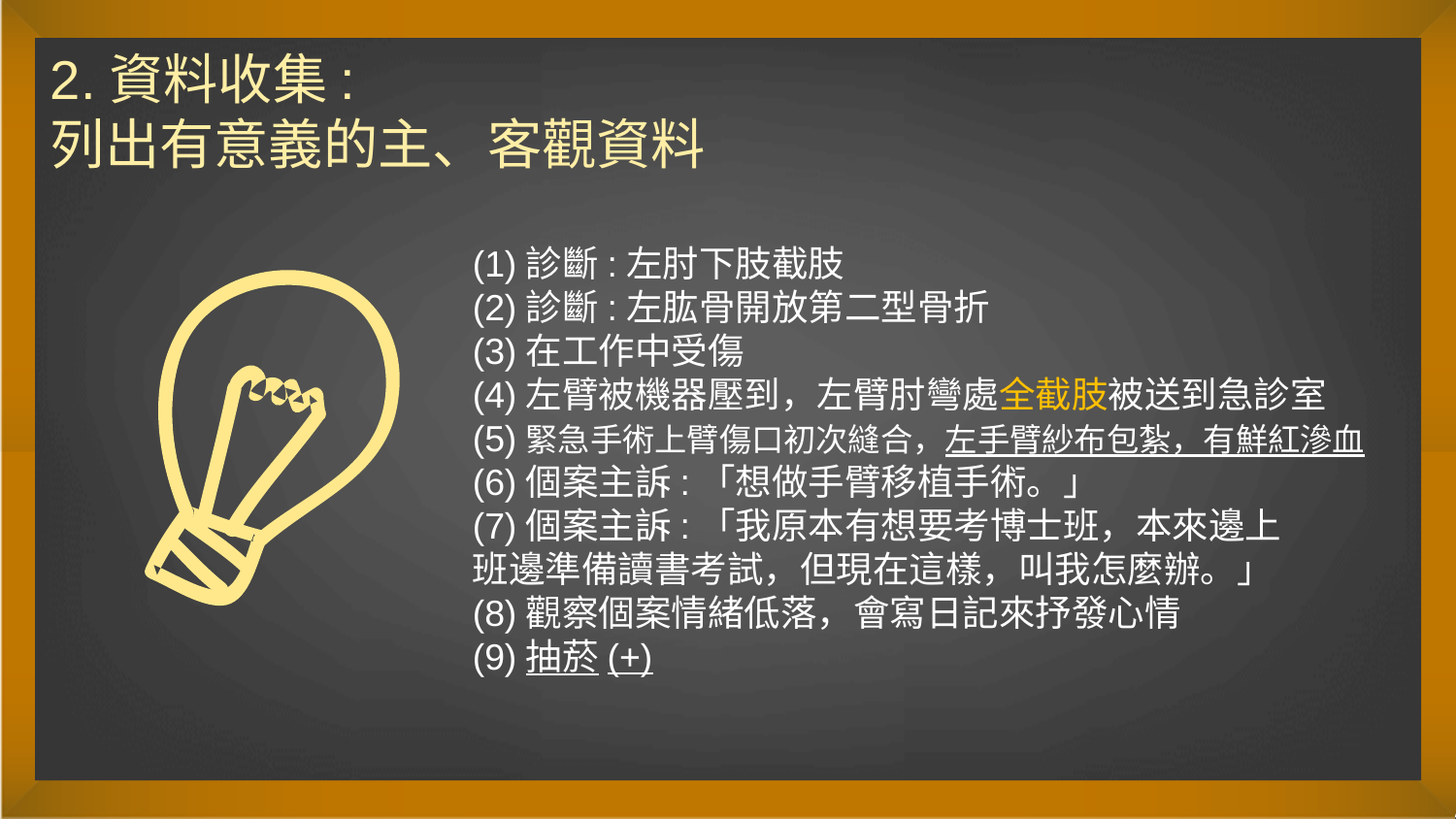

2.資料收集:
列出有意義的主、客觀資料
(1)診斷:左肘下肢截肢
(2)診斷:左肱骨開放第二型骨折
(3)在工作中受傷
(4)左臂被機器壓到，左臂肘彎處全截肢被送到急診室
(5)緊急手術上臂傷口初次縫合，左手臂紗布包紮，有鮮紅滲血
(6)個案主訴:「想做手臂移植手術。」
(7)個案主訴:「我原本有想要考博士班，本來邊上
班邊準備讀書考試，但現在這樣，叫我怎麼辦。」
(8)觀察個案情緒低落，會寫日記來抒發心情
(9)抽菸(+)